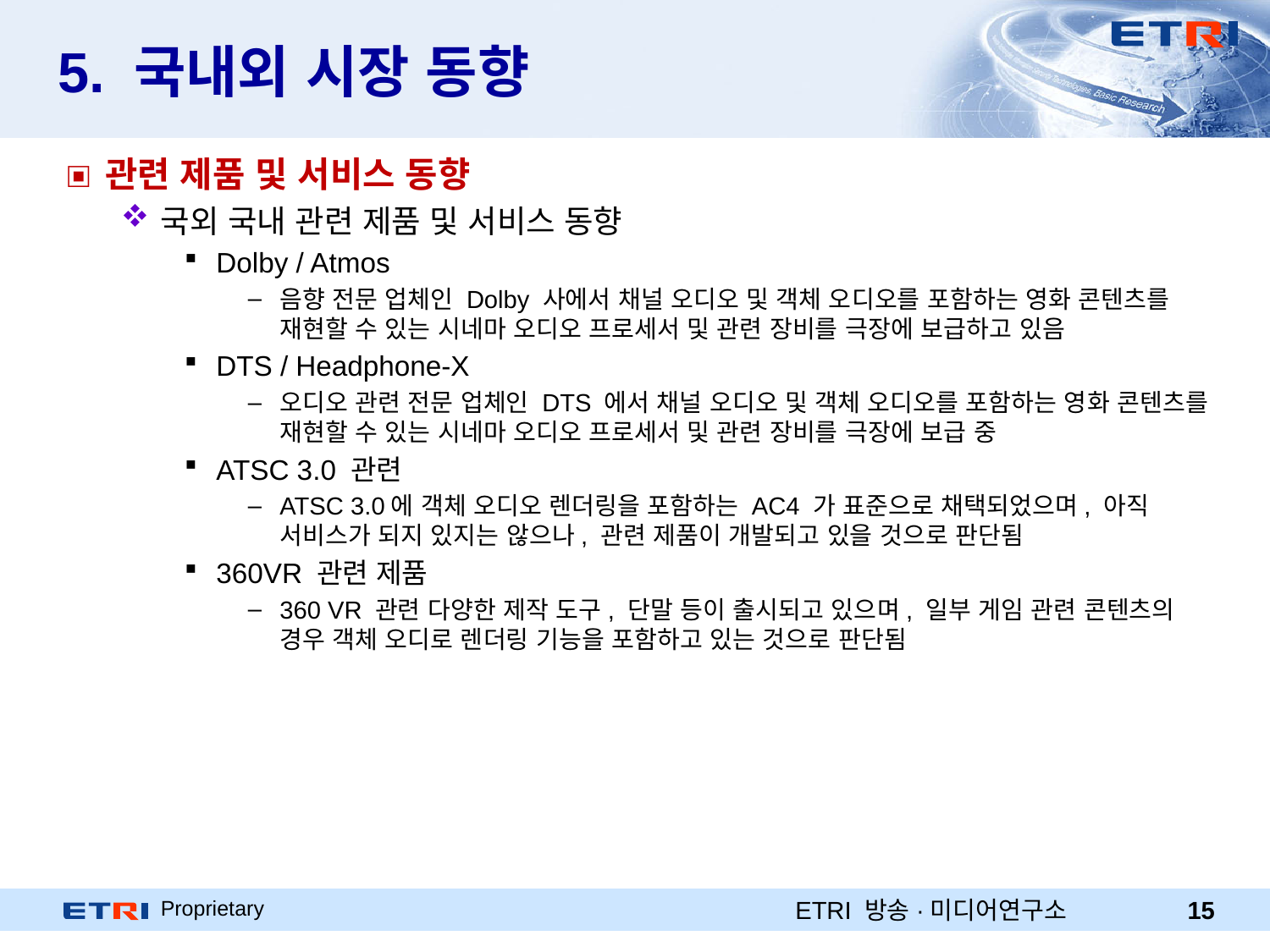

# 5. 국내외 시장 동향
관련 제품 및 서비스 동향
국외 국내 관련 제품 및 서비스 동향
Dolby / Atmos
음향 전문 업체인 Dolby 사에서 채널 오디오 및 객체 오디오를 포함하는 영화 콘텐츠를 재현할 수 있는 시네마 오디오 프로세서 및 관련 장비를 극장에 보급하고 있음
DTS / Headphone-X
오디오 관련 전문 업체인 DTS 에서 채널 오디오 및 객체 오디오를 포함하는 영화 콘텐츠를 재현할 수 있는 시네마 오디오 프로세서 및 관련 장비를 극장에 보급 중
ATSC 3.0 관련
ATSC 3.0에 객체 오디오 렌더링을 포함하는 AC4 가 표준으로 채택되었으며, 아직 서비스가 되지 있지는 않으나, 관련 제품이 개발되고 있을 것으로 판단됨
360VR 관련 제품
360 VR 관련 다양한 제작 도구, 단말 등이 출시되고 있으며, 일부 게임 관련 콘텐츠의 경우 객체 오디로 렌더링 기능을 포함하고 있는 것으로 판단됨

ETRI 방송·미디어연구소
15